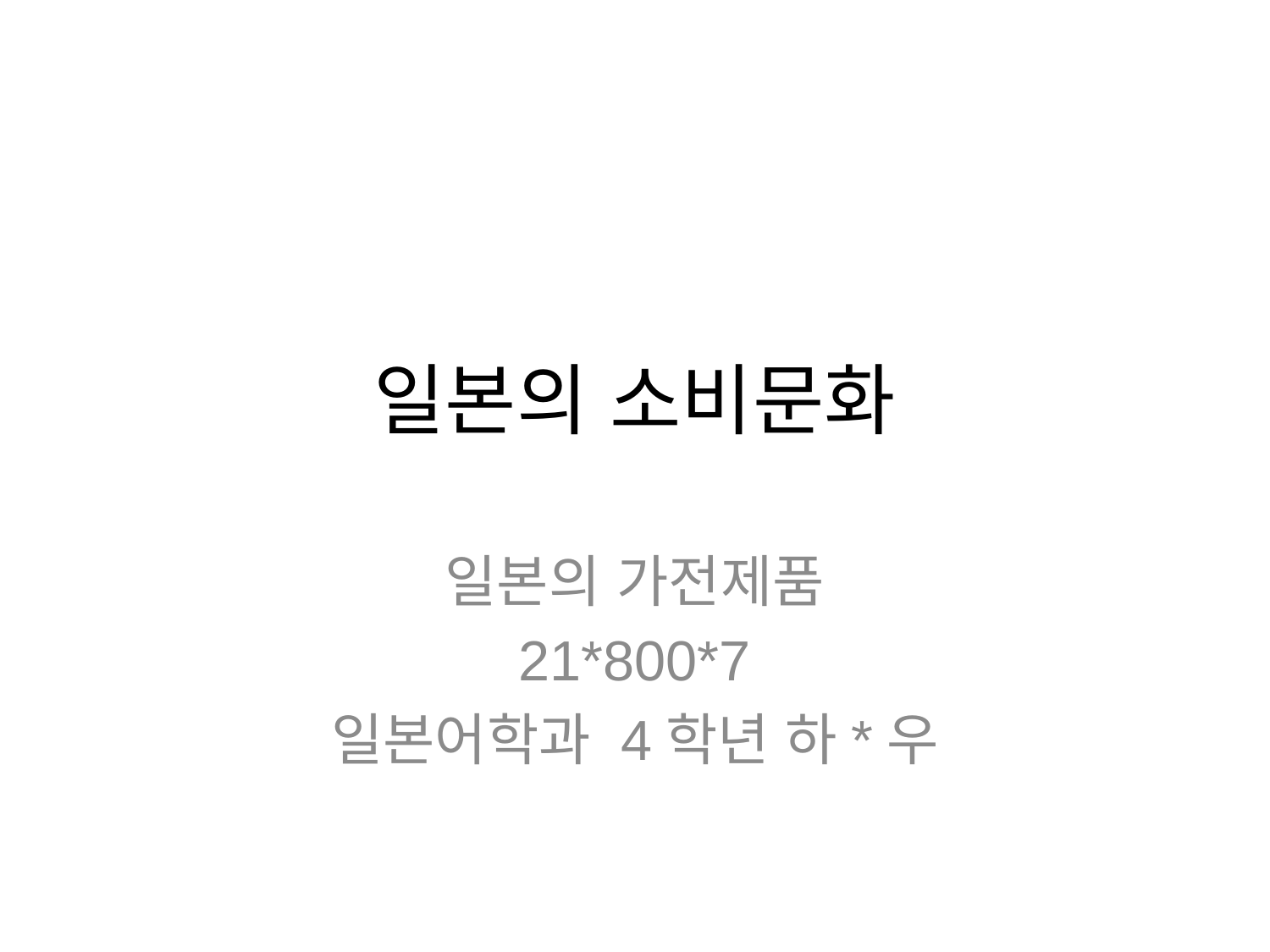

# 일본의 소비문화
일본의 가전제품
21*800*7
일본어학과 4학년 하*우